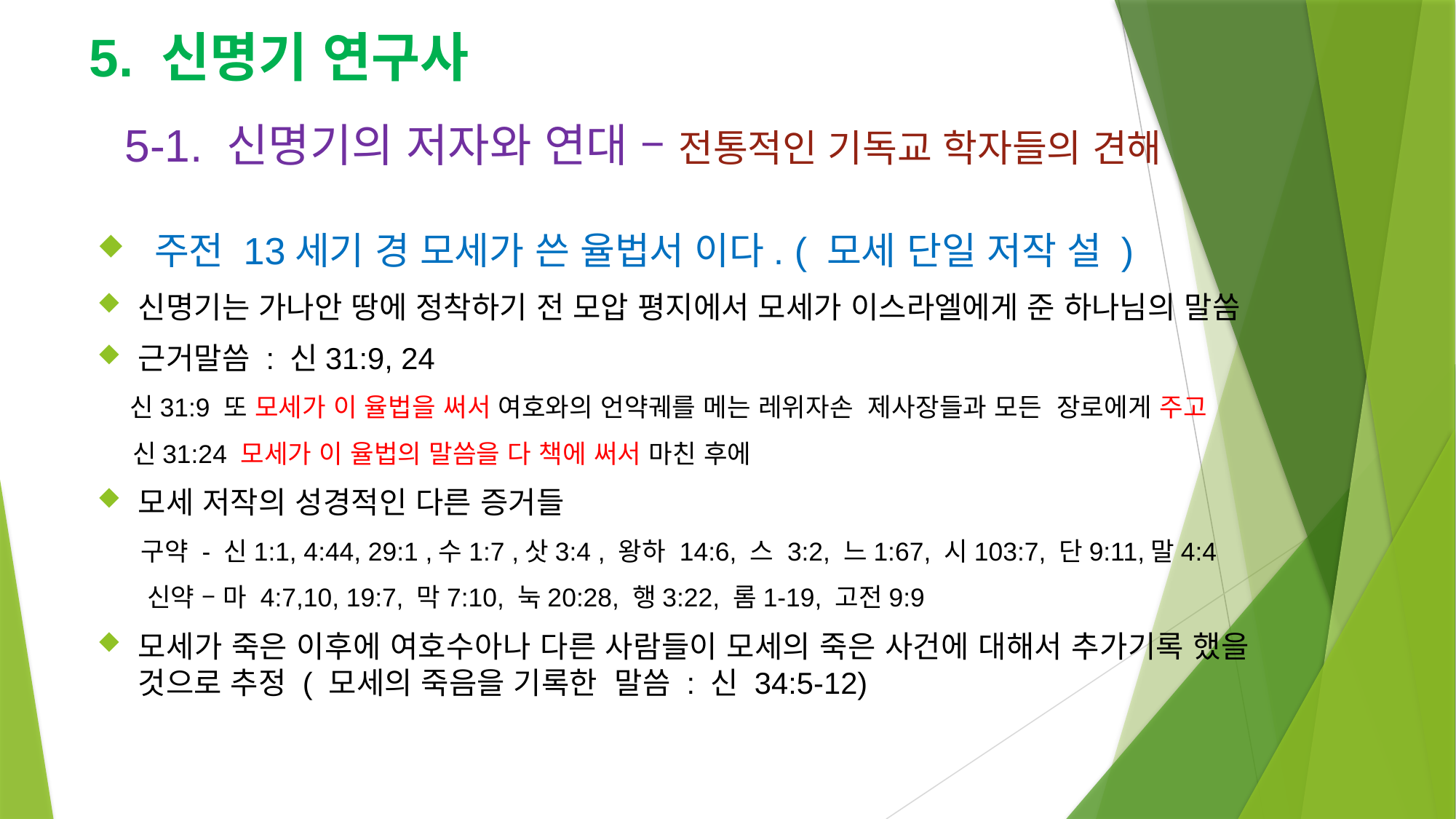

# 5. 신명기 연구사
5-1. 신명기의 저자와 연대 – 전통적인 기독교 학자들의 견해
 주전 13세기 경 모세가 쓴 율법서 이다. ( 모세 단일 저작 설 )
신명기는 가나안 땅에 정착하기 전 모압 평지에서 모세가 이스라엘에게 준 하나님의 말씀
근거말씀 : 신31:9, 24
    신31:9 또 모세가 이 율법을 써서 여호와의 언약궤를 메는 레위자손  제사장들과 모든  장로에게 주고
    신31:24 모세가 이 율법의 말씀을 다 책에 써서 마친 후에
모세 저작의 성경적인 다른 증거들
      구약 - 신1:1, 4:44, 29:1 ,수1:7 ,삿3:4 , 왕하 14:6, 스 3:2, 느1:67, 시103:7, 단9:11,말4:4
      신약 – 마 4:7,10, 19:7, 막7:10, 눅20:28, 행3:22, 롬1-19, 고전9:9
모세가 죽은 이후에 여호수아나 다른 사람들이 모세의 죽은 사건에 대해서 추가기록 했을 것으로 추정 ( 모세의 죽음을 기록한  말씀 : 신 34:5-12)